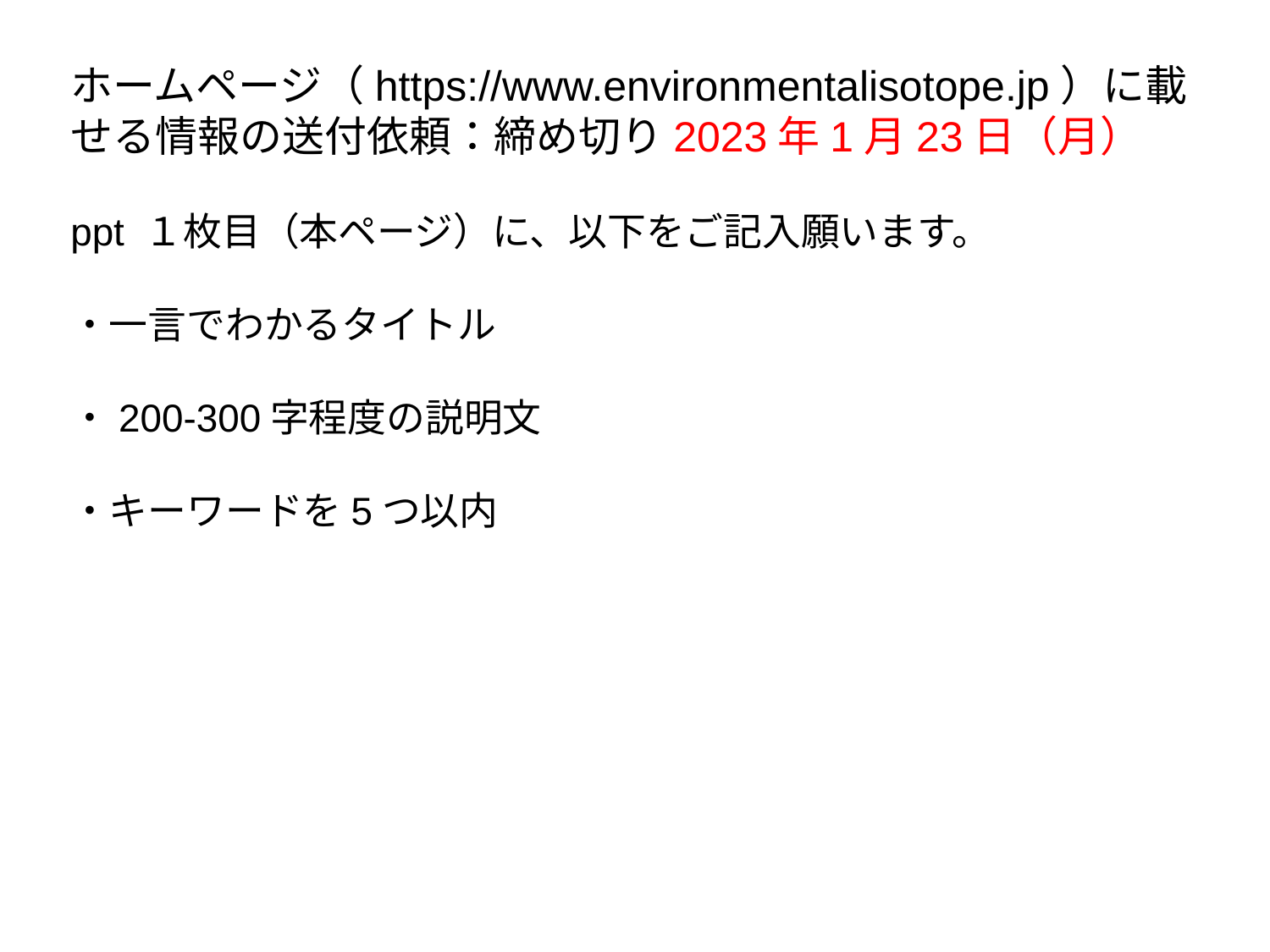

ホームページ（https://www.environmentalisotope.jp）に載せる情報の送付依頼：締め切り2023年1月23日（月）

ppt １枚目（本ページ）に、以下をご記入願います。

・一言でわかるタイトル

・200-300字程度の説明文

・キーワードを5つ以内